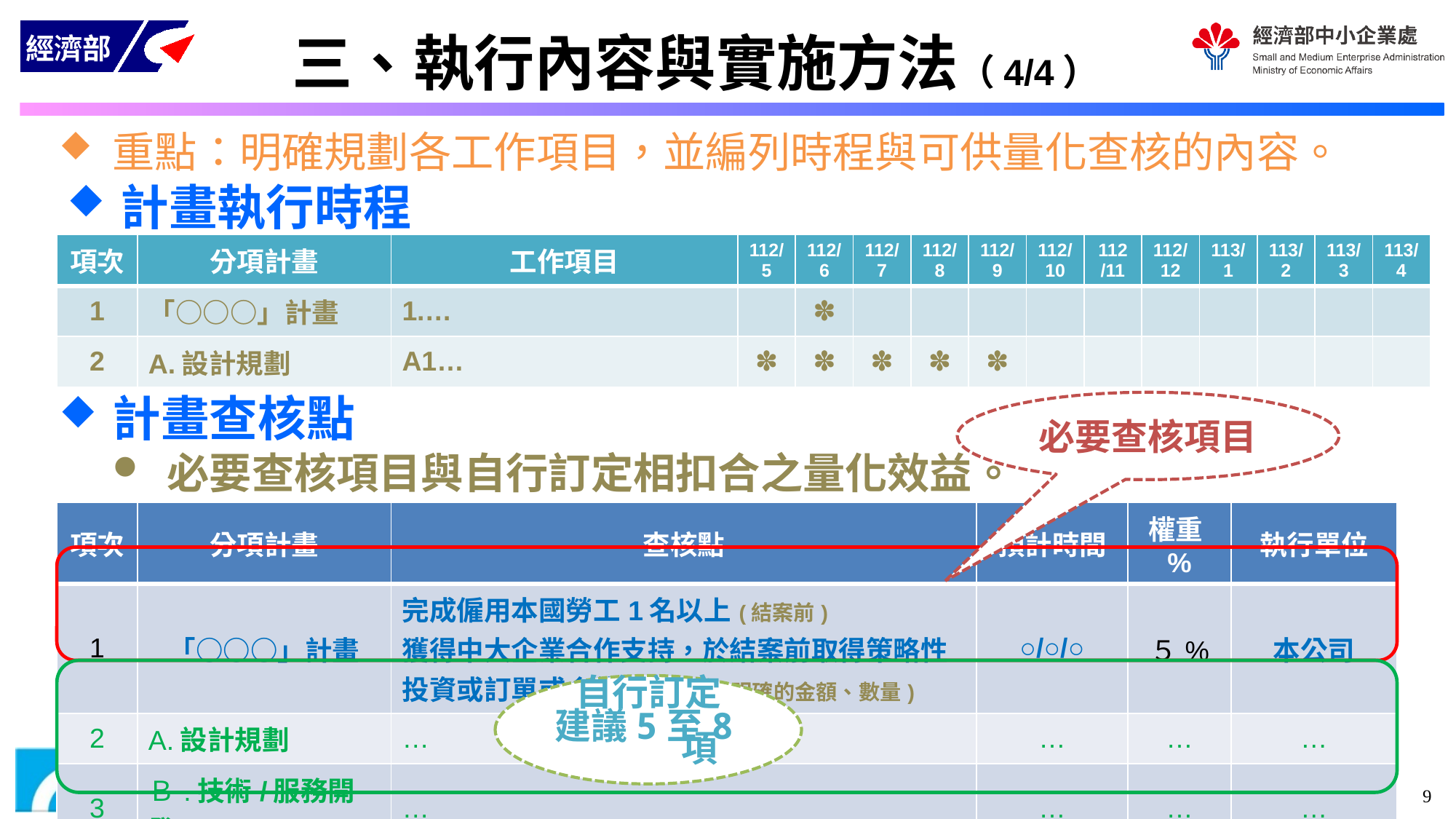

三、執行內容與實施方法（4/4）
重點：明確規劃各工作項目，並編列時程與可供量化查核的內容。
計畫執行時程
| 項次 | 分項計畫 | 工作項目 | 112/5 | 112/6 | 112/7 | 112/8 | 112/9 | 112/10 | 112 /11 | 112/12 | 113/1 | 113/2 | 113/3 | 113/4 |
| --- | --- | --- | --- | --- | --- | --- | --- | --- | --- | --- | --- | --- | --- | --- |
| 1 | 「○○○」計畫 | 1.… |  | ✽ |  |  |  |  |  |  |  |  |  |  |
| 2 | A.設計規劃 | A1… | ✽ | ✽ | ✽ | ✽ | ✽ |  |  |  |  |  |  |  |
計畫查核點
必要查核項目與自行訂定相扣合之量化效益。
必要查核項目
| 項次 | 分項計畫 | 查核點 | 預計時間 | 權重% | 執行單位 |
| --- | --- | --- | --- | --- | --- |
| 1 | 「○○○」計畫 | 完成僱用本國勞工1名以上(結案前) 獲得中大企業合作支持，於結案前取得策略性投資或訂單或合約等(請設定明確的金額、數量) | ○/○/○ | ５% | 本公司 |
| 2 | A.設計規劃 | … | … | … | … |
| 3 | Ｂ.技術/服務開發 | … | … | … | … |
| 4 | Ｃ.POB商業驗證 | … | … | … | … |

自行訂定
建議5至8項
9